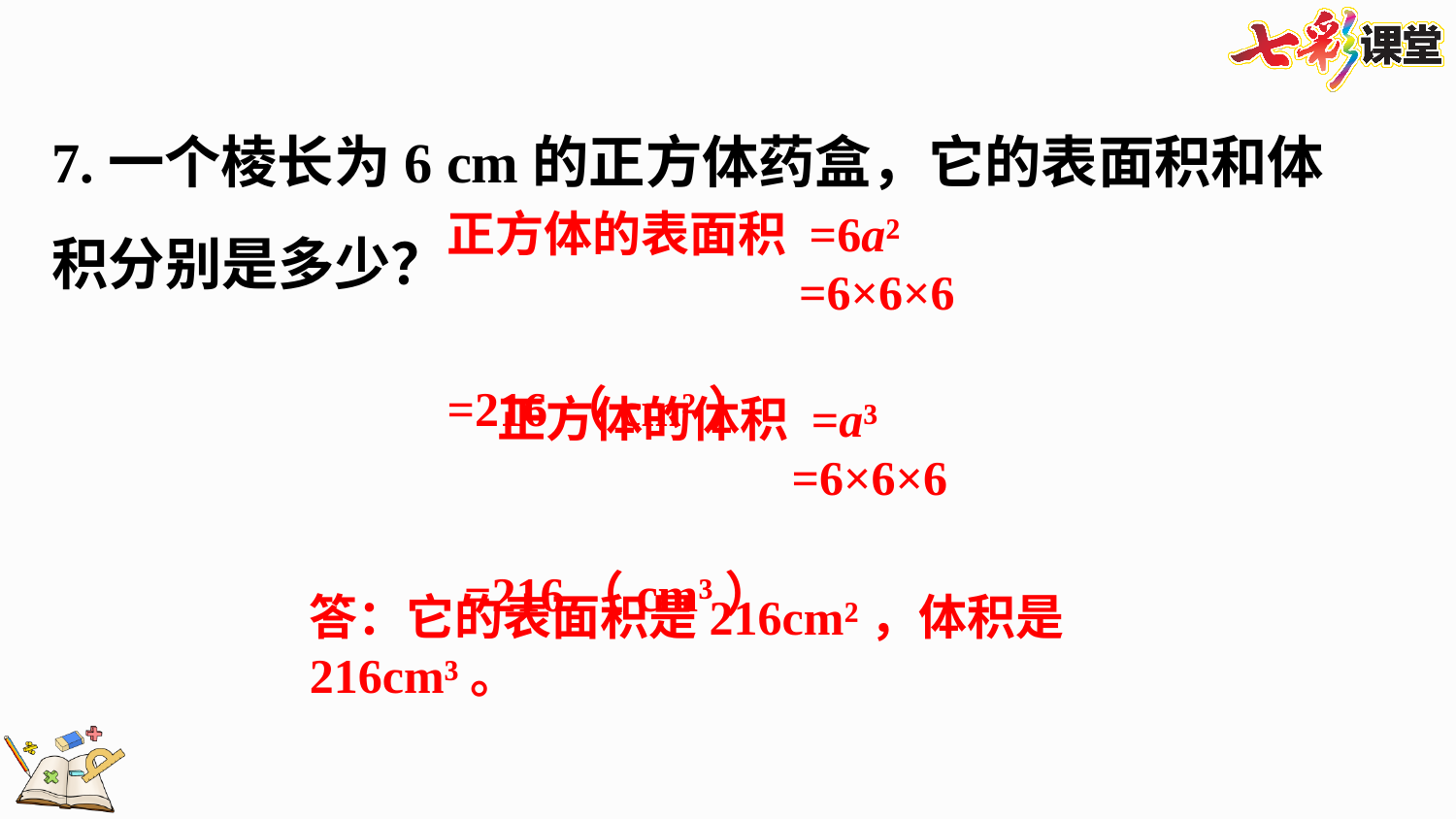

7.一个棱长为6 cm的正方体药盒，它的表面积和体积分别是多少？
正方体的表面积 =6a²
                             =6×6×6
                             =216（cm²）
  正方体的体积 =a³
                           =6×6×6
                           =216（cm³）
答：它的表面积是216cm²，体积是216cm³。